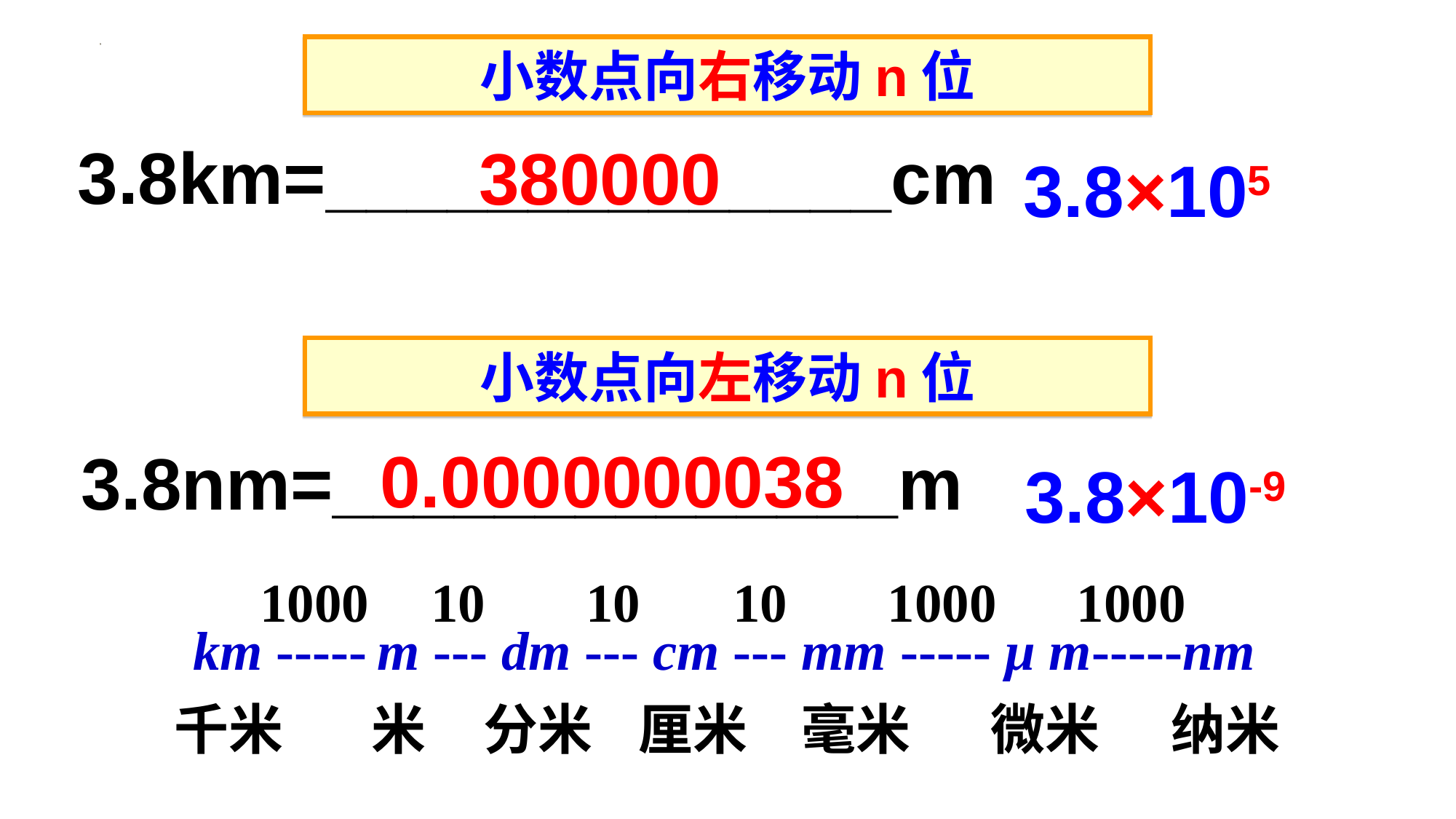

小数点向右移动n位
3.8km=______________cm
380000
3.8×105
小数点向左移动n位
0.0000000038
3.8nm=______________m
3.8×10-9
1000
10
10
10
1000
1000
km -----
m --- dm --- cm --- mm
----- μ m-----nm
千米
米
分米
厘米
毫米
微米
纳米